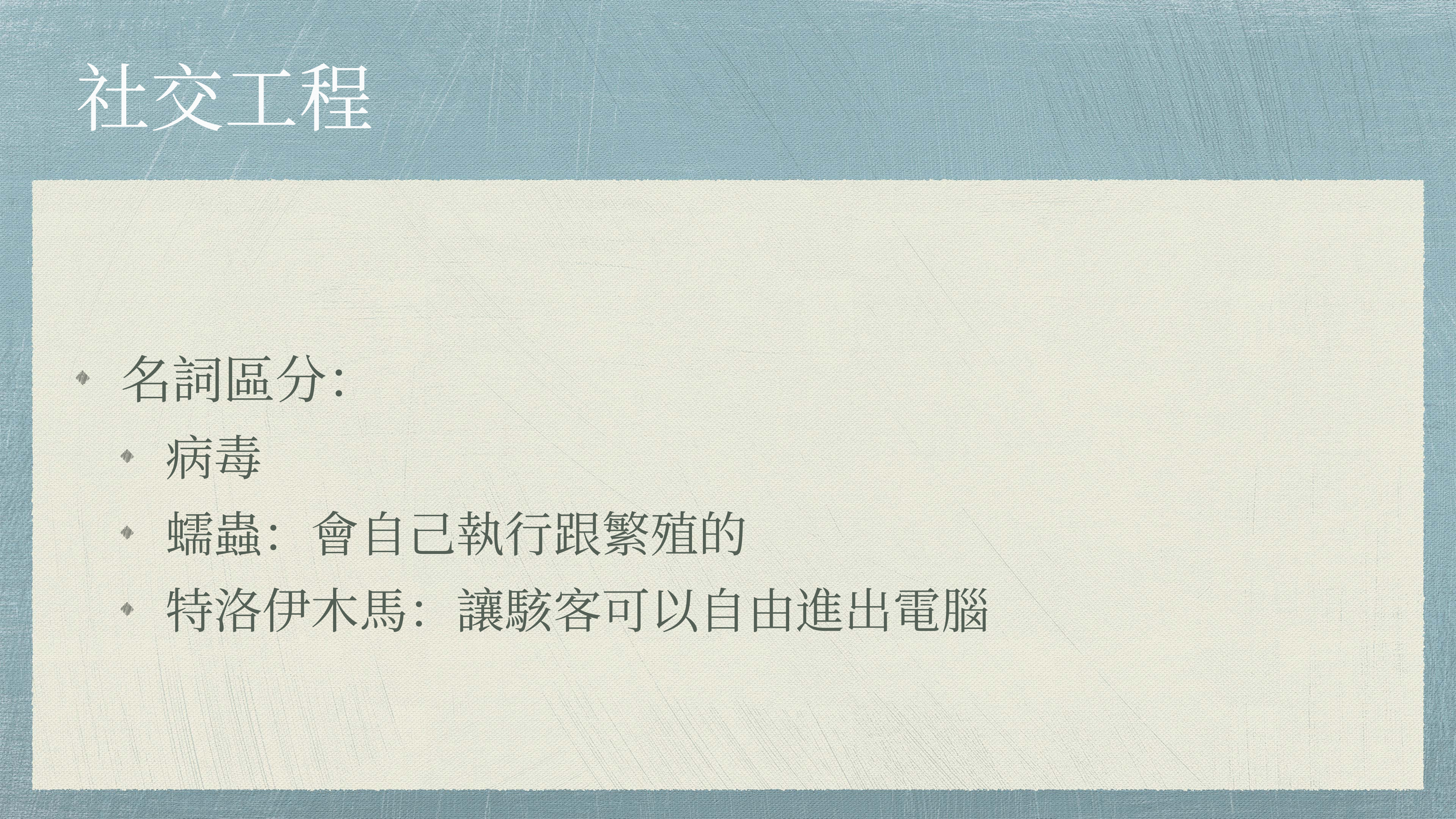

# 社交工程
名詞區分：
病毒
蠕蟲：會自己執行跟繁殖的
特洛伊木馬：讓駭客可以自由進出電腦